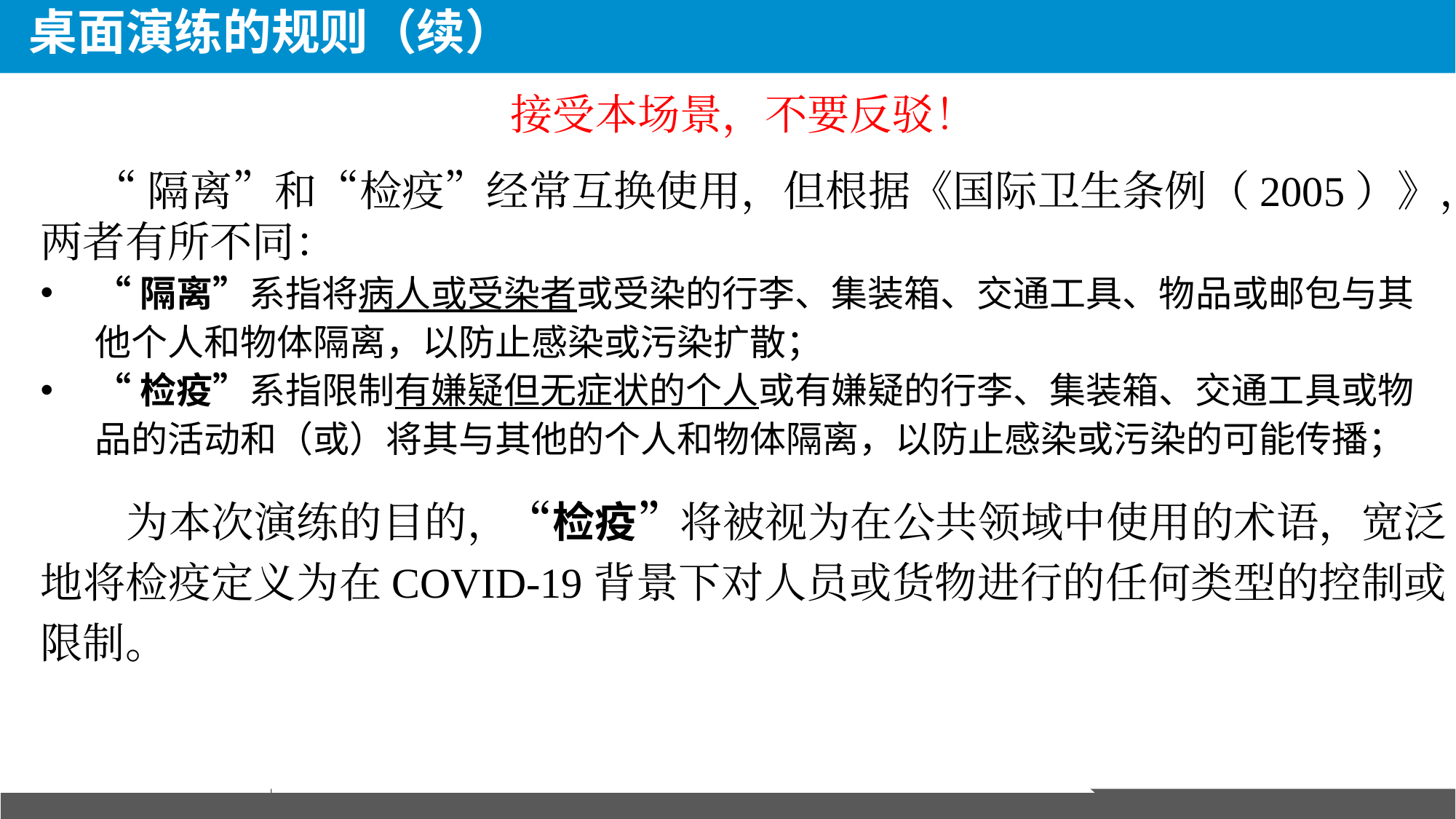

# 桌面演练的规则（续）

接受本场景，不要反驳！

“隔离”和“检疫”经常互换使用，但根据《国际卫生条例（2005）》，两者有所不同：
“隔离”系指将病人或受染者或受染的行李、集装箱、交通工具、物品或邮包与其他个人和物体隔离，以防止感染或污染扩散；
“检疫”系指限制有嫌疑但无症状的个人或有嫌疑的行李、集装箱、交通工具或物品的活动和（或）将其与其他的个人和物体隔离，以防止感染或污染的可能传播；

为本次演练的目的，“检疫”将被视为在公共领域中使用的术语，宽泛地将检疫定义为在COVID-19背景下对人员或货物进行的任何类型的控制或限制。